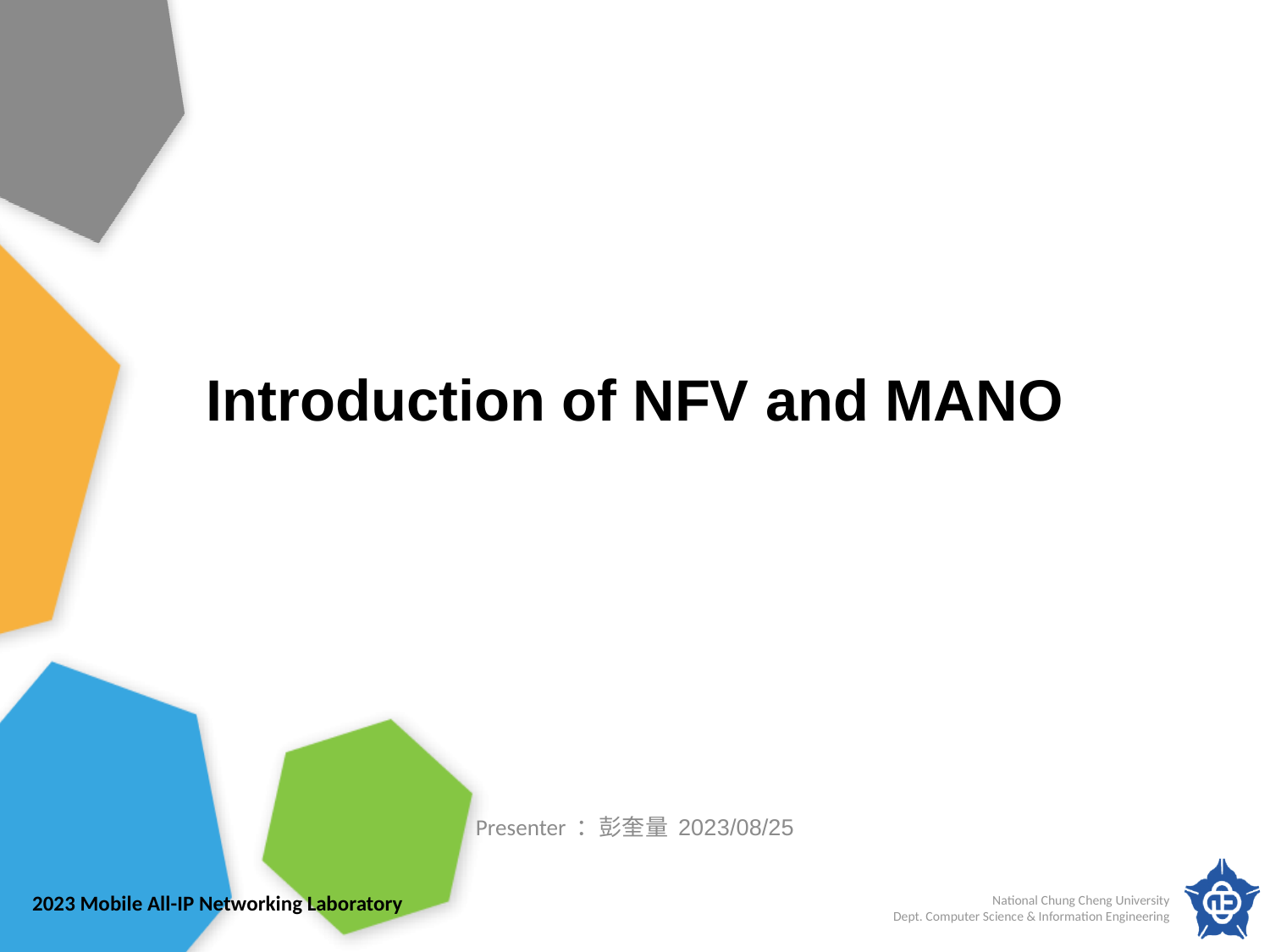

# Introduction of NFV and MANO
Presenter ：彭奎量 2023/08/25